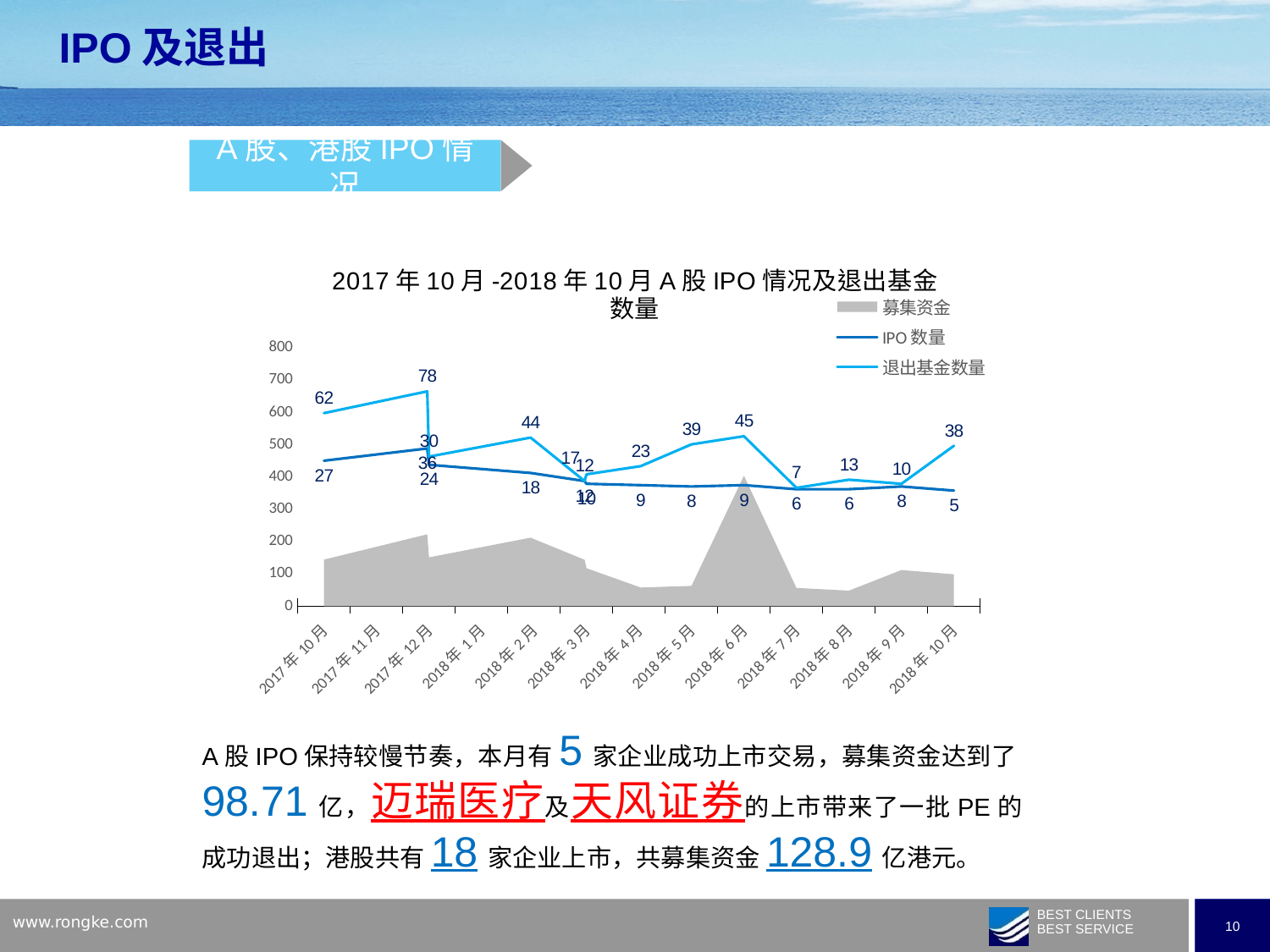

IPO及退出
A股、港股IPO情况

### Chart: 2017年10月-2018年10月A股IPO情况及退出基金数量

| Category | 募集资金 | IPO数量 | 退出基金数量 |
|---|---|---|---|
| 43374 | 98.71 | 5.0 | 38.0 |
| 43344 | 111.85 | 8.0 | 10.0 |
| 43313 | 48.02 | 6.0 | 13.0 |
| 43282 | 56.37 | 6.0 | 7.0 |
| 43252 | 404.02 | 9.0 | 45.0 |
| 43221 | 62.81 | 8.0 | 39.0 |
| 43192 | 57.68 | 9.0 | 23.0 |
| 43160 | 117.5 | 10.0 | 17.0 |
| 43159 | 143.71 | 12.0 | 12.0 |
| 43130 | 212.12 | 18.0 | 44.0 |
| 43070 | 151.17 | 24.0 | 30.0 |
| 43069 | 222.49 | 36.0 | 78.0 |
| 43009 | 144.17 | 27.0 | 62.0 |
A股IPO保持较慢节奏，本月有5家企业成功上市交易，募集资金达到了98.71亿，迈瑞医疗及天风证券的上市带来了一批PE的成功退出；港股共有18家企业上市，共募集资金128.9亿港元。